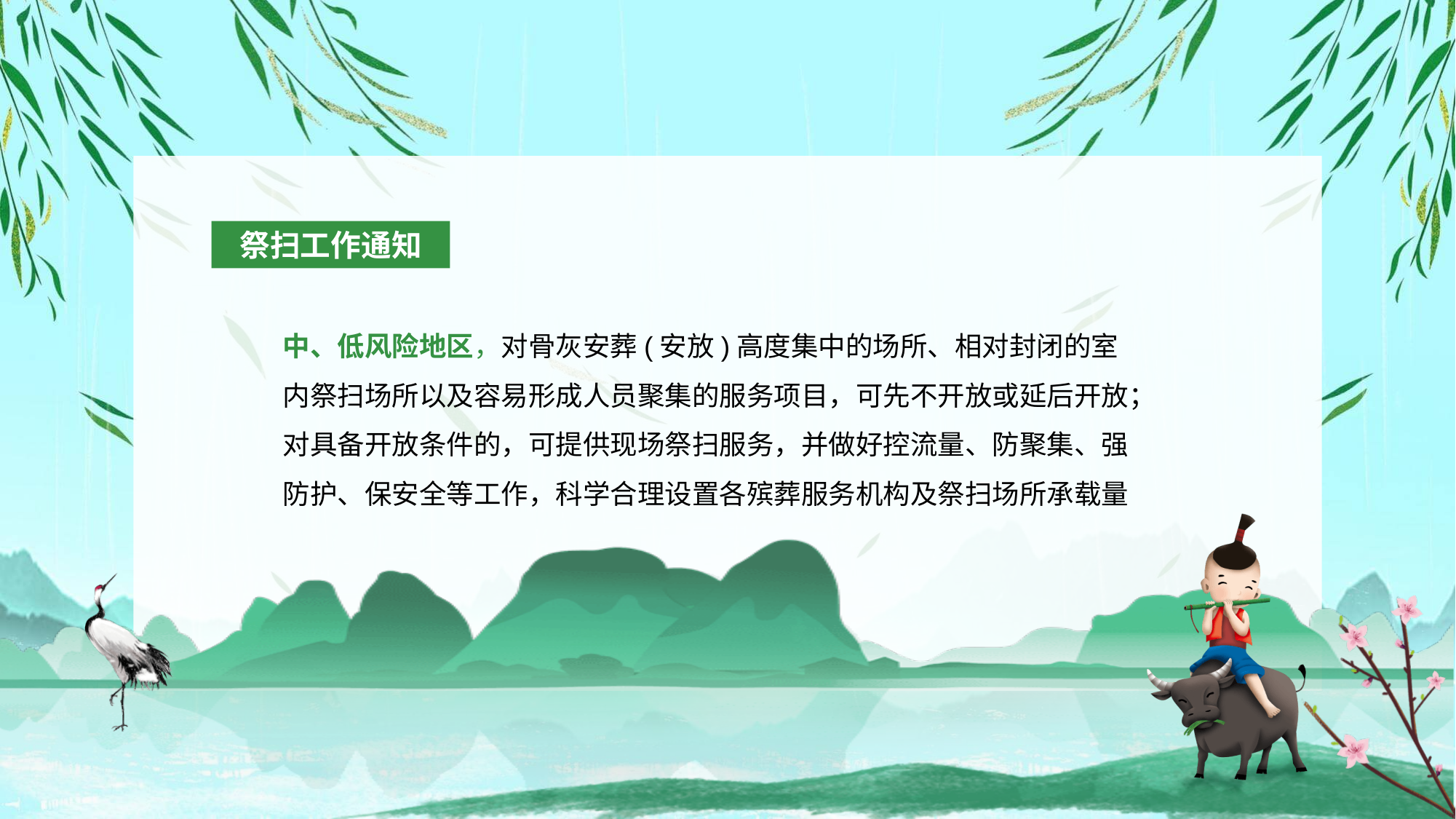

祭扫工作通知
中、低风险地区，对骨灰安葬(安放)高度集中的场所、相对封闭的室内祭扫场所以及容易形成人员聚集的服务项目，可先不开放或延后开放；对具备开放条件的，可提供现场祭扫服务，并做好控流量、防聚集、强防护、保安全等工作，科学合理设置各殡葬服务机构及祭扫场所承载量